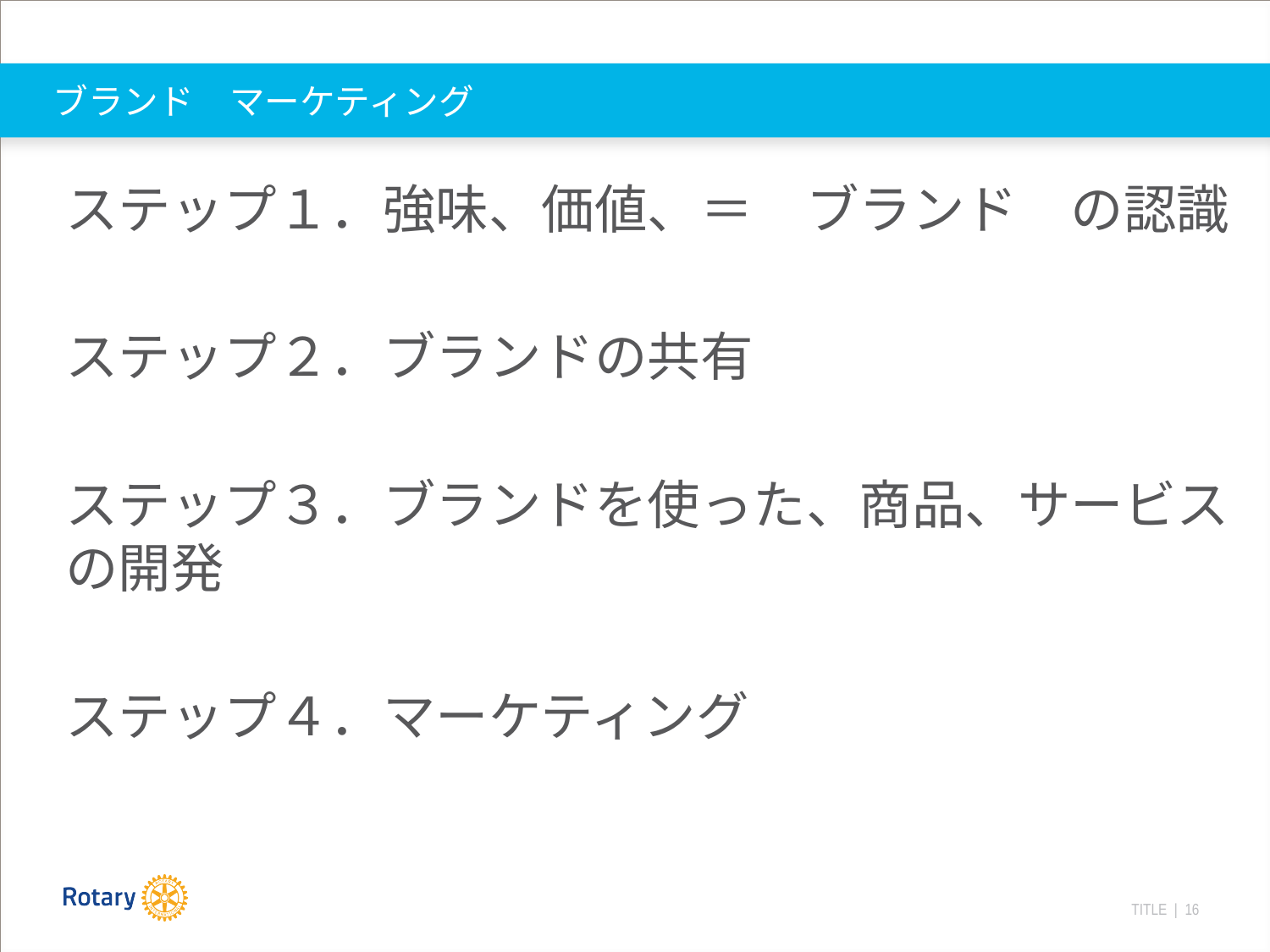

# ブランド　マーケティング
ステップ１．強味、価値、＝　ブランド　の認識

ステップ２．ブランドの共有

ステップ３．ブランドを使った、商品、サービスの開発

ステップ４．マーケティング